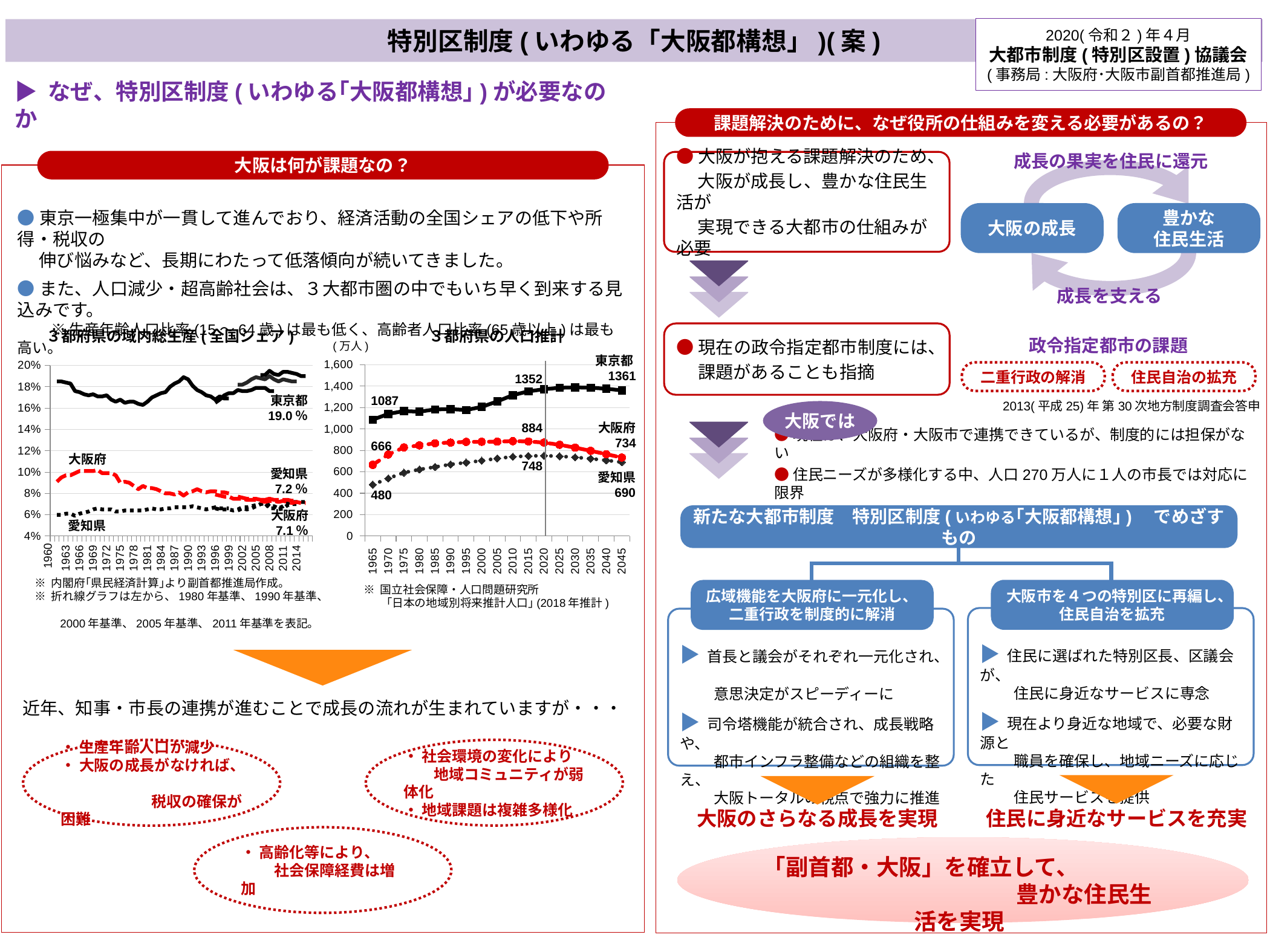

2020(令和２)年４月
大都市制度(特別区設置)協議会
(事務局:大阪府･大阪市副首都推進局)
特別区制度(いわゆる「大阪都構想」)(案)
▶ なぜ、特別区制度(いわゆる｢大阪都構想｣)が必要なのか
課題解決のために、なぜ役所の仕組みを変える必要があるの？

成長の果実を住民に還元
大阪は何が課題なの？
●大阪が抱える課題解決のため、
　 大阪が成長し、豊かな住民生活が
　 実現できる大都市の仕組みが必要

●東京一極集中が一貫して進んでおり、経済活動の全国シェアの低下や所得・税収の
　 伸び悩みなど、長期にわたって低落傾向が続いてきました。
●また、人口減少・超高齢社会は、３大都市圏の中でもいち早く到来する見込みです。
　　 ※ 生産年齢人口比率(15～64歳)は最も低く、高齢者人口比率(65歳以上)は最も高い。
大阪の成長
豊かな
住民生活

成長を支える
３都府県の域内総生産(全国シェア)
３都府県の人口推計
●現在の政令指定都市制度には、
　 課題があることも指摘
政令指定都市の課題

2013(平成25)年 第30次地方制度調査会答申
二重行政の解消
住民自治の拡充
(万人)
東京都
1361

[unsupported chart]

### Chart

| Category | 東京都 | 愛知県 | 大阪府 |
|---|---|---|---|
| 1965 | 1086.9 | 479.9 | 665.7 |
| 1970 | 1140.8 | 538.6 | 762.0 |
| 1975 | 1167.4 | 592.4 | 827.9 |
| 1980 | 1161.8 | 622.2 | 847.3 |
| 1985 | 1182.9 | 645.5 | 866.8 |
| 1990 | 1185.6 | 669.1 | 873.5 |
| 1995 | 1177.4 | 686.8 | 879.7 |
| 2000 | 1206.4 | 704.3 | 880.5 |
| 2005 | 1257.7 | 725.5 | 881.7 |
| 2010 | 1315.9 | 741.1 | 886.5 |
| 2015 | 1351.5 | 748.3 | 883.9 |
| 2020 | 1371.3 | 750.5 | 873.2 |
| 2025 | 1384.6 | 745.6 | 852.6 |
| 2030 | 1388.3 | 735.9 | 826.2 |
| 2035 | 1385.2 | 722.8 | 796.3 |
| 2040 | 1375.9 | 707.1 | 764.9 |
| 2045 | 1360.7 | 689.9 | 733.5 |
1352

884

748

1087

666

480

東京都 19.0％
大阪では
大阪府
734

●現在は、大阪府・大阪市で連携できているが、制度的には担保がない
●住民ニーズが多様化する中、人口270万人に１人の市長では対応に限界
大阪府
愛知県
7.2％
愛知県
690
大阪府
7.1％
新たな大都市制度　特別区制度(いわゆる｢大阪都構想｣)　でめざすもの
愛知県
1960
※ 内閣府｢県民経済計算｣より副首都推進局作成。
※ 折れ線グラフは左から、1980年基準、1990年基準、
　　2000年基準、2005年基準、2011年基準を表記。
※ 国立社会保障・人口問題研究所
　　｢日本の地域別将来推計人口｣(2018年推計)
大阪市を４つの特別区に再編し、
住民自治を拡充
広域機能を大阪府に一元化し、
二重行政を制度的に解消

▶ 住民に選ばれた特別区長、区議会が、
　　 住民に身近なサービスに専念
▶ 現在より身近な地域で、必要な財源と
　　 職員を確保し、地域ニーズに応じた
　　 住民サービスを提供

▶ 首長と議会がそれぞれ一元化され、
　　 意思決定がスピーディーに
▶ 司令塔機能が統合され、成長戦略や、
　　 都市インフラ整備などの組織を整え、
　　 大阪トータルの視点で強力に推進

近年、知事・市長の連携が進むことで成長の流れが生まれていますが・・・
・ 社会環境の変化により
　　地域コミュニティが弱体化
・ 地域課題は複雑多様化
・ 生産年齢人口が減少
・ 大阪の成長がなければ、
　　　　　　税収の確保が困難

大阪のさらなる成長を実現
住民に身近なサービスを充実
・ 高齢化等により、
　　 社会保障経費は増加

「副首都・大阪」を確立して、
　　　　　　　　　　　豊かな住民生活を実現